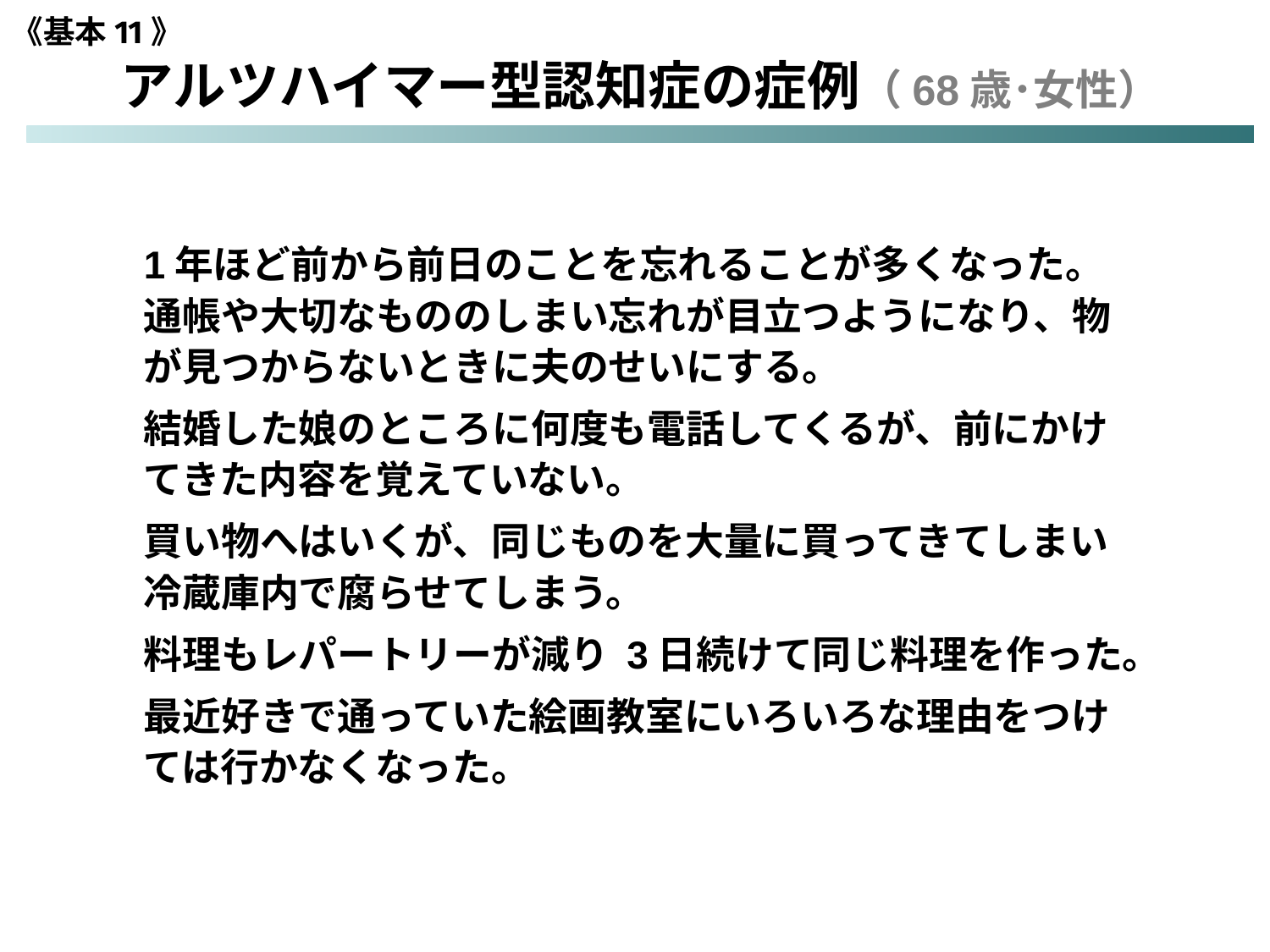

《基本11》
アルツハイマー型認知症の症例（68歳･女性）

1年ほど前から前日のことを忘れることが多くなった。
通帳や大切なもののしまい忘れが目立つようになり、物が見つからないときに夫のせいにする。
結婚した娘のところに何度も電話してくるが、前にかけてきた内容を覚えていない。
買い物へはいくが、同じものを大量に買ってきてしまい 冷蔵庫内で腐らせてしまう。
料理もレパートリーが減り 3日続けて同じ料理を作った。
最近好きで通っていた絵画教室にいろいろな理由をつけては行かなくなった。